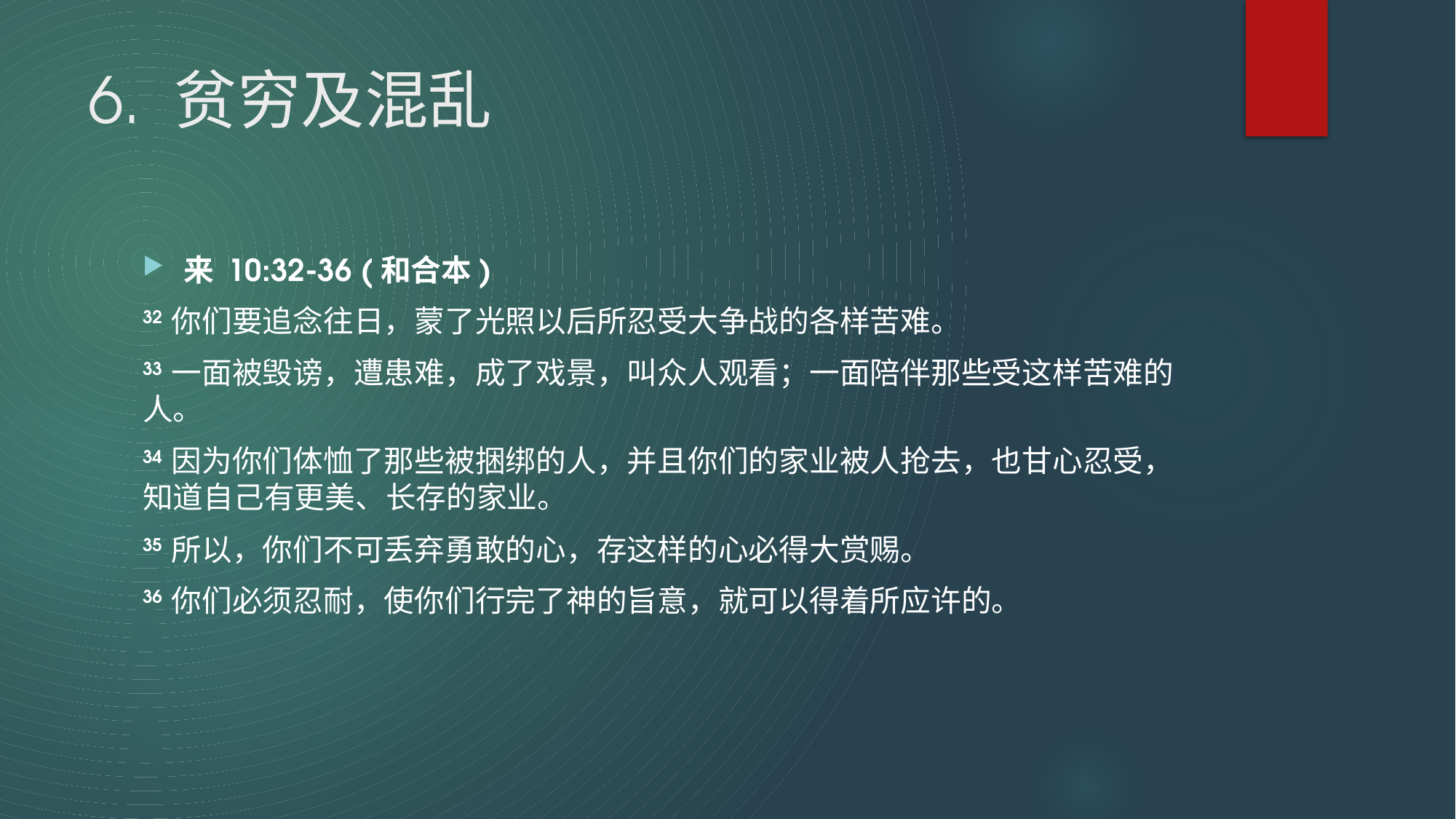

# 6. 贫穷及混乱
来 10:32-36 (和合本)
32 你们要追念往日，蒙了光照以后所忍受大争战的各样苦难。
33 一面被毁谤，遭患难，成了戏景，叫众人观看；一面陪伴那些受这样苦难的人。
34 因为你们体恤了那些被捆绑的人，并且你们的家业被人抢去，也甘心忍受，知道自己有更美、长存的家业。
35 所以，你们不可丢弃勇敢的心，存这样的心必得大赏赐。
36 你们必须忍耐，使你们行完了神的旨意，就可以得着所应许的。